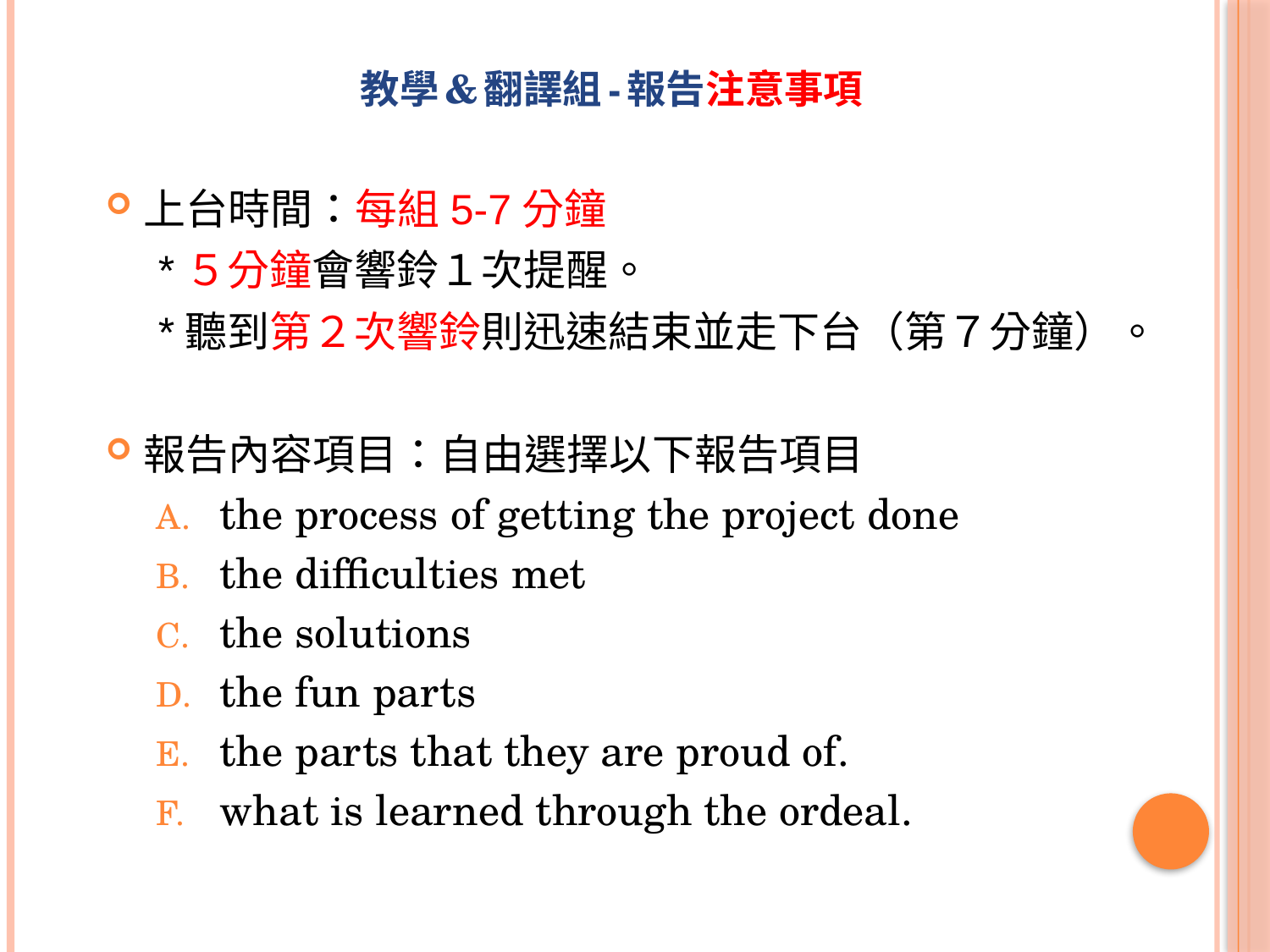

教學&翻譯組-報告注意事項
上台時間：每組5-7分鐘
　*５分鐘會響鈴１次提醒。
　*聽到第２次響鈴則迅速結束並走下台（第７分鐘）。

報告內容項目：自由選擇以下報告項目
the process of getting the project done
the difficulties met
the solutions
the fun parts
the parts that they are proud of.
what is learned through the ordeal.